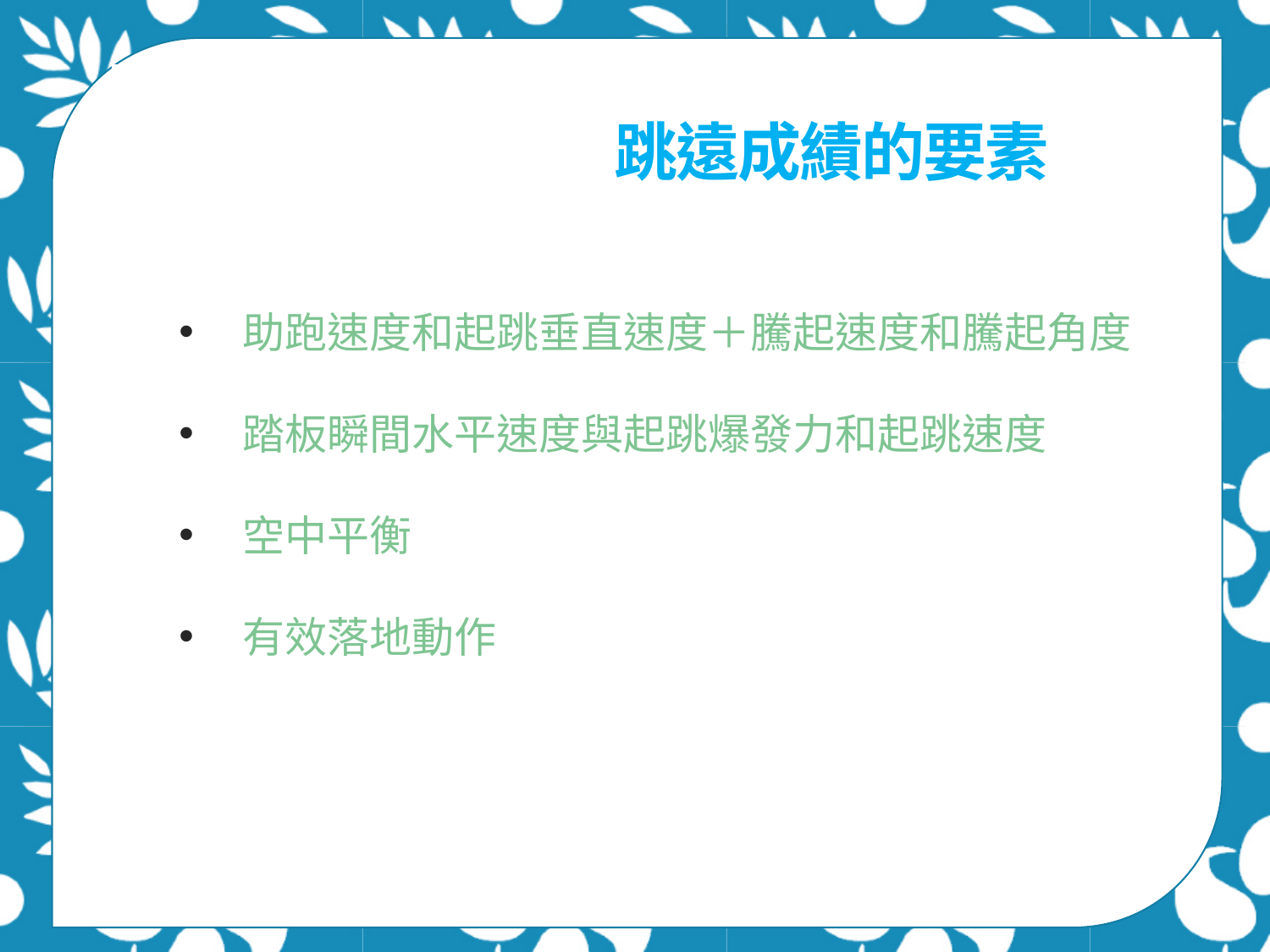

跳遠成績的要素
助跑速度和起跳垂直速度＋騰起速度和騰起角度
踏板瞬間水平速度與起跳爆發力和起跳速度
空中平衡
有效落地動作